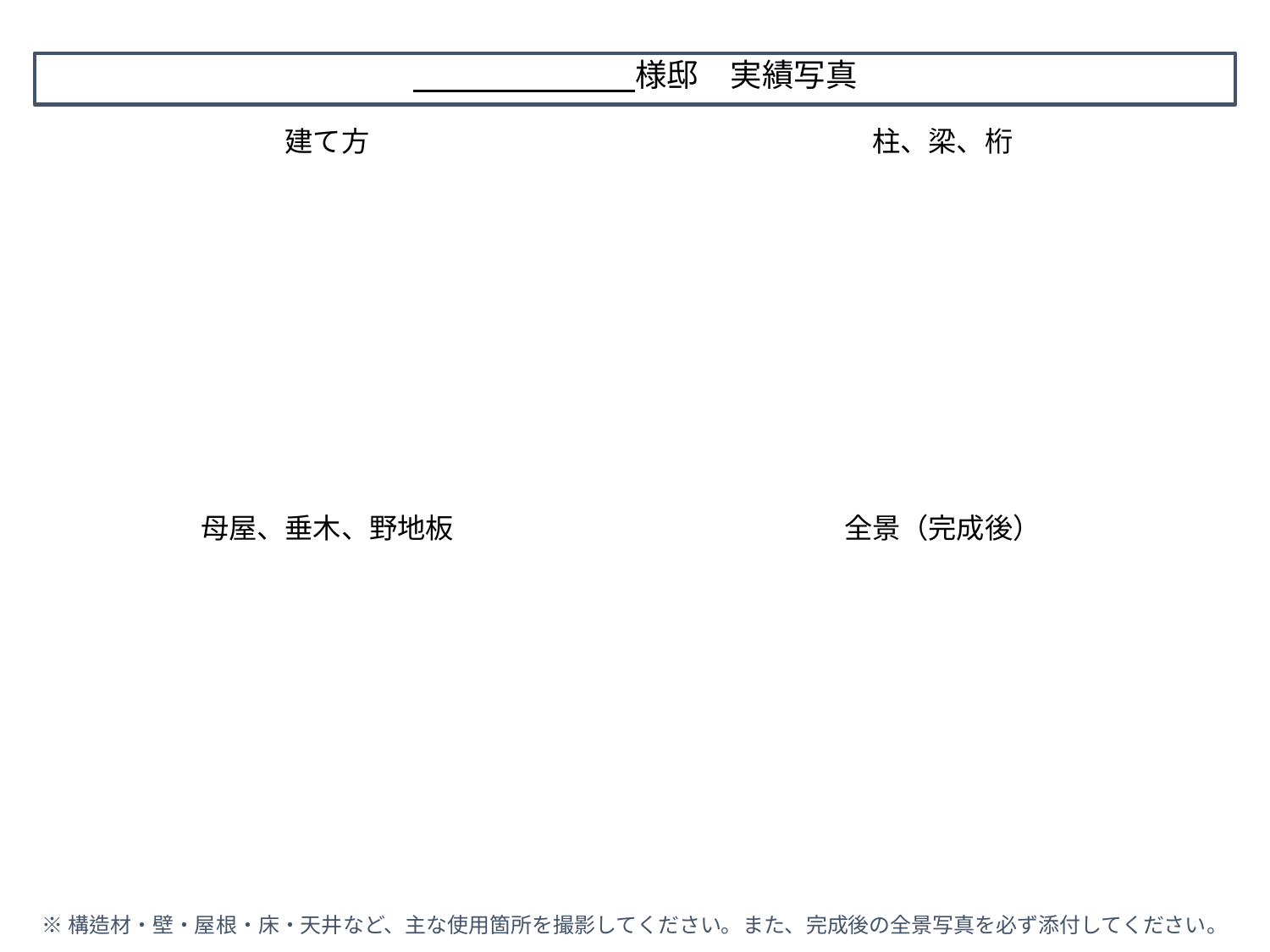

様邸　実績写真
建て方
柱、梁、桁
母屋、垂木、野地板
全景（完成後）
※構造材・壁・屋根・床・天井など、主な使用箇所を撮影してください。また、完成後の全景写真を必ず添付してください。